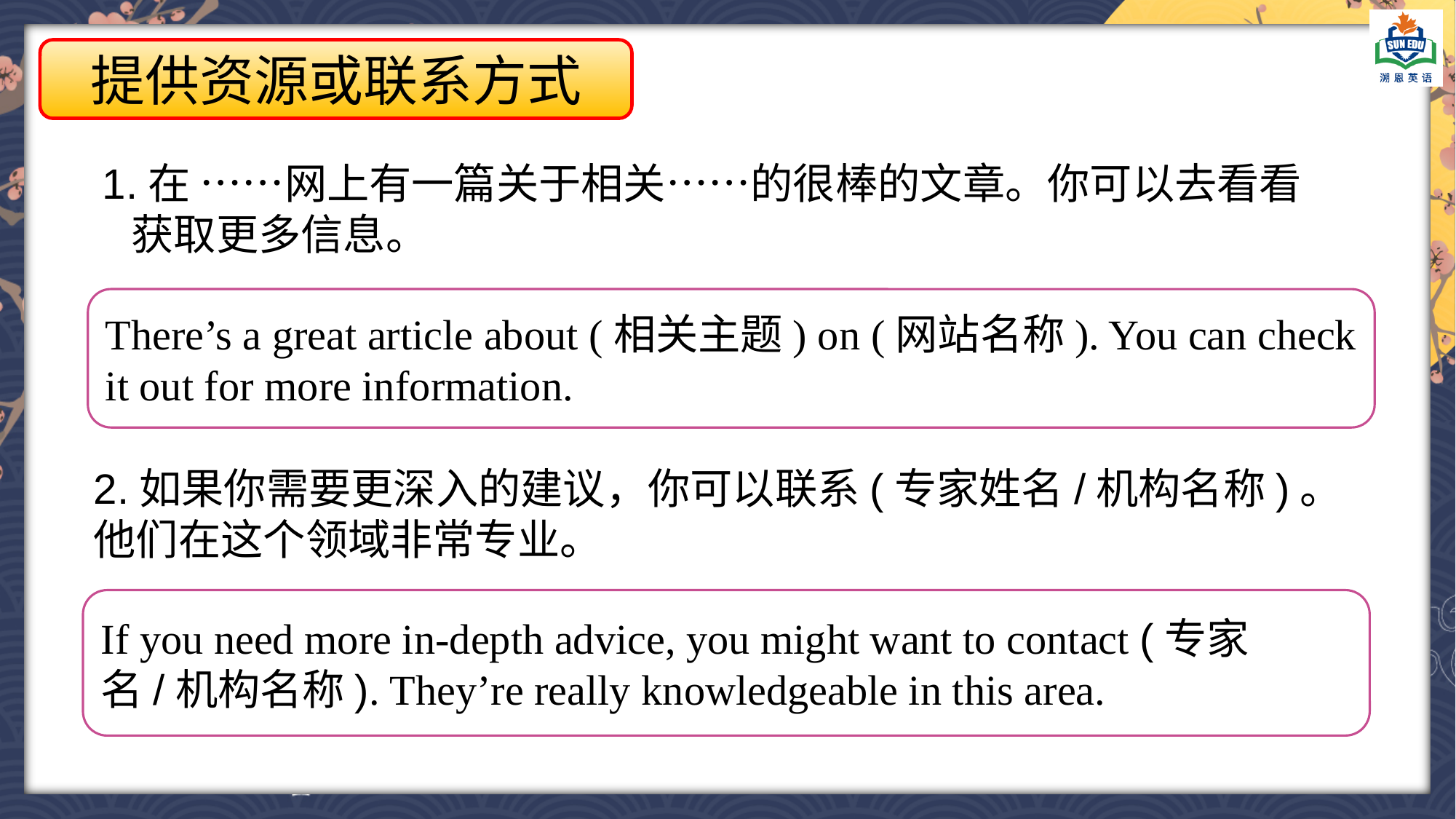

提供资源或联系方式
1.在 ……网上有一篇关于相关……的很棒的文章。你可以去看看
  获取更多信息。
There’s a great article about (相关主题) on (网站名称). You can check it out for more information.
2.如果你需要更深入的建议，你可以联系(专家姓名/机构名称)。他们在这个领域非常专业。
If you need more in-depth advice, you might want to contact (专家名/机构名称). They’re really knowledgeable in this area.